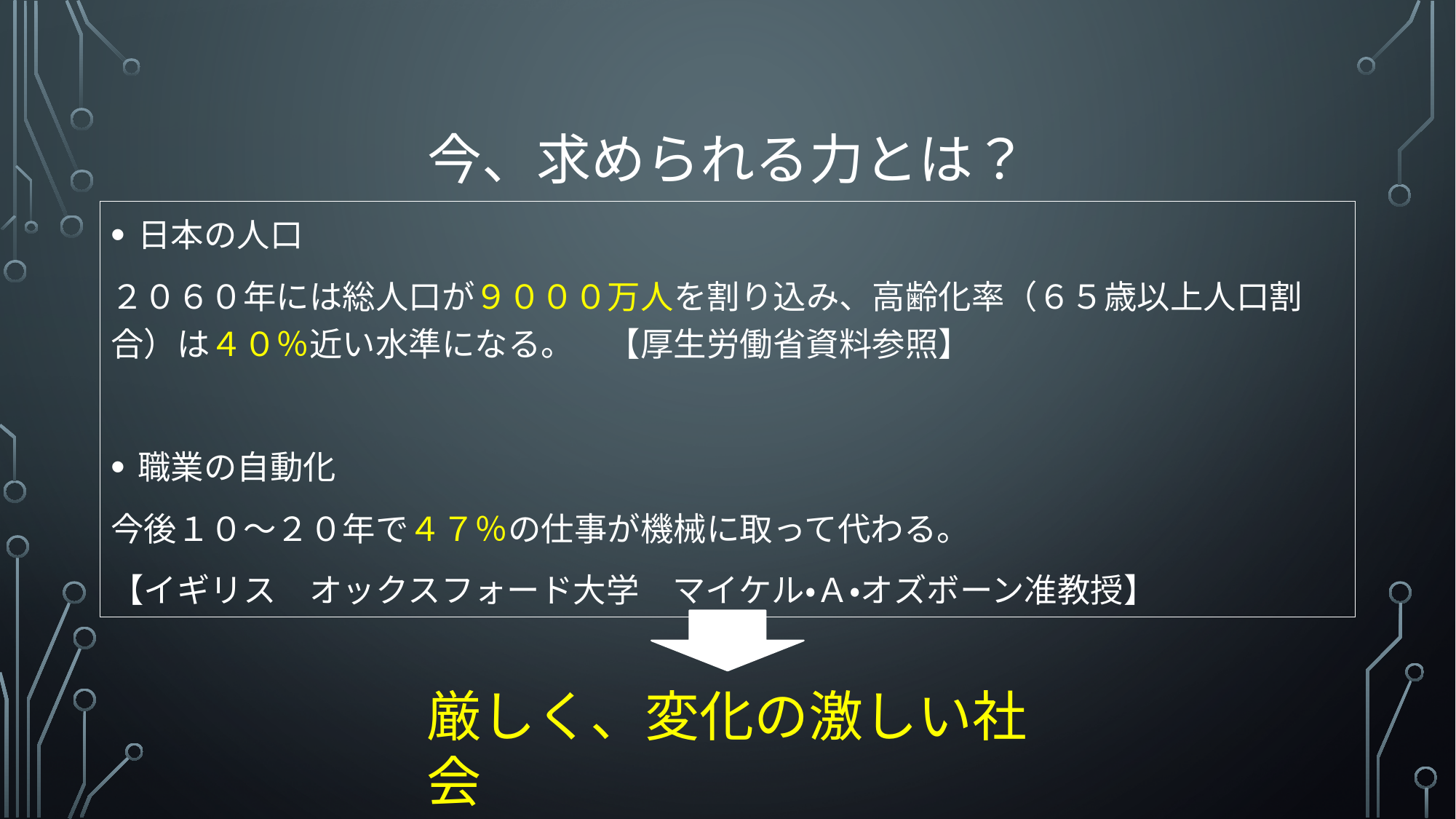

# 今、求められる力とは？
日本の人口
２０６０年には総人口が９０００万人を割り込み、高齢化率（６５歳以上人口割合）は４０％近い水準になる。　【厚生労働省資料参照】

職業の自動化
今後１０～２０年で４７％の仕事が機械に取って代わる。
【イギリス　オックスフォード大学　マイケル・Ａ・オズボーン准教授】

厳しく、変化の激しい社会